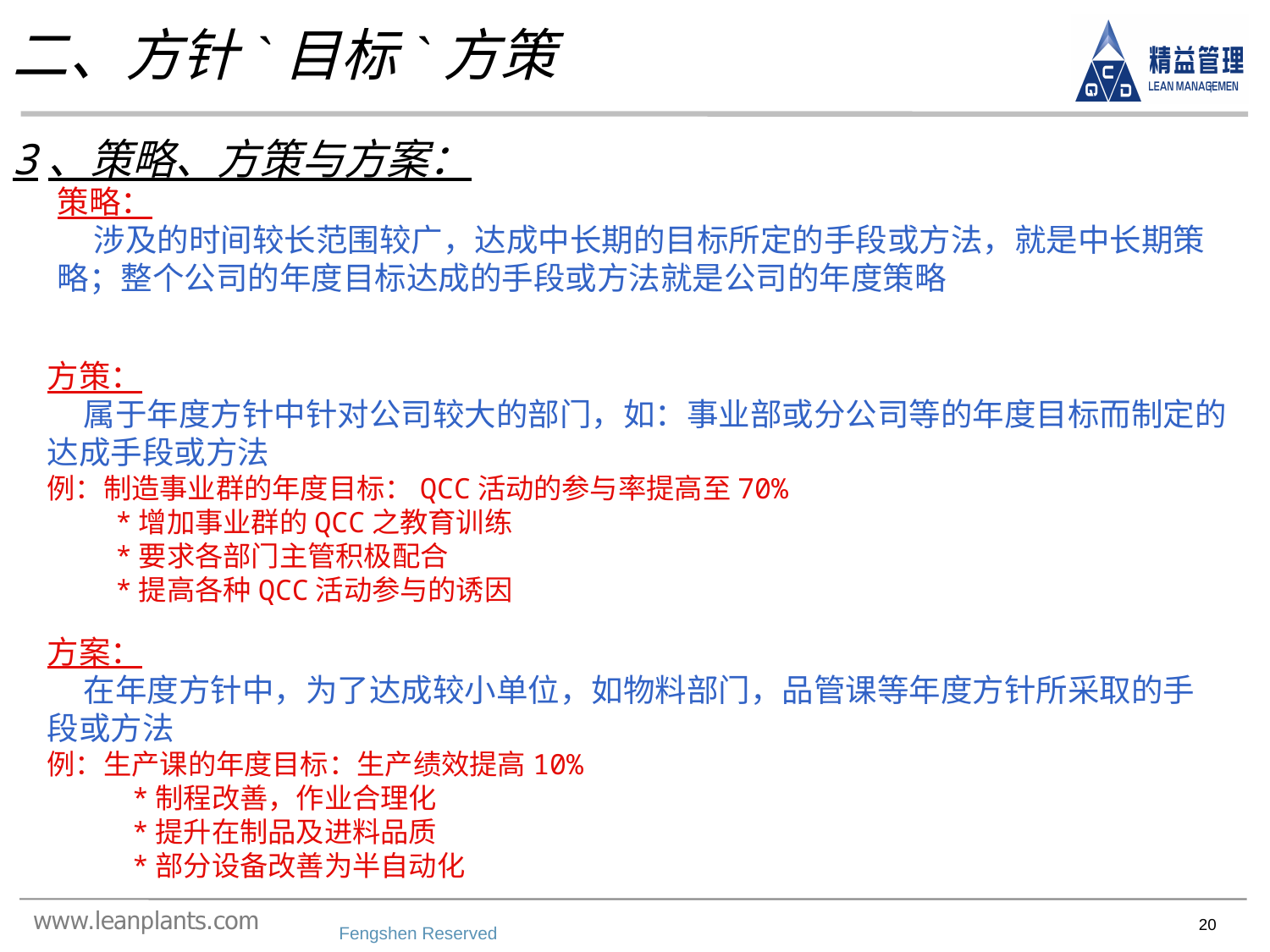

二、方针`目标`方策
3、策略、方策与方案：
策略：
    涉及的时间较长范围较广，达成中长期的目标所定的手段或方法，就是中长期策略；整个公司的年度目标达成的手段或方法就是公司的年度策略
方策：
    属于年度方针中针对公司较大的部门，如：事业部或分公司等的年度目标而制定的达成手段或方法
例：制造事业群的年度目标：QCC活动的参与率提高至70%
    *增加事业群的QCC之教育训练
    *要求各部门主管积极配合
    *提高各种QCC活动参与的诱因
方案：
    在年度方针中，为了达成较小单位，如物料部门，品管课等年度方针所采取的手段或方法
例：生产课的年度目标：生产绩效提高10%
     *制程改善，作业合理化
     *提升在制品及进料品质
     *部分设备改善为半自动化

Fengshen Reserved